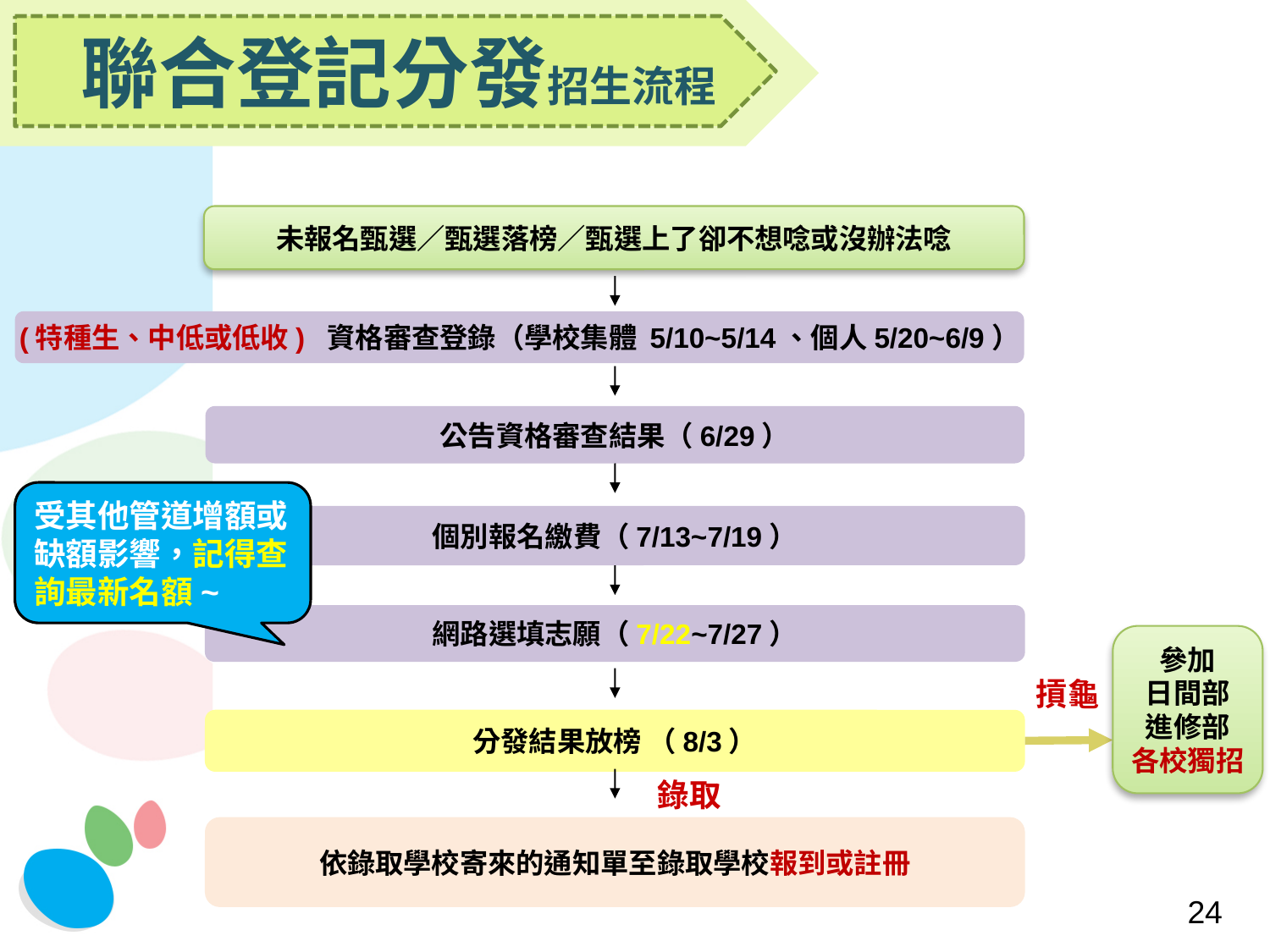

聯合登記分發招生流程
未報名甄選／甄選落榜／甄選上了卻不想唸或沒辦法唸

(特種生、中低或低收)  資格審查登錄（學校集體 5/10~5/14、個人5/20~6/9）

公告資格審查結果（6/29）

受其他管道增額或缺額影響，記得查詢最新名額~
個別報名繳費（7/13~7/19）

網路選填志願（7/22~7/27）
參加
日間部
進修部
各校獨招

摃龜
分發結果放榜 （8/3）

錄取
依錄取學校寄來的通知單至錄取學校報到或註冊